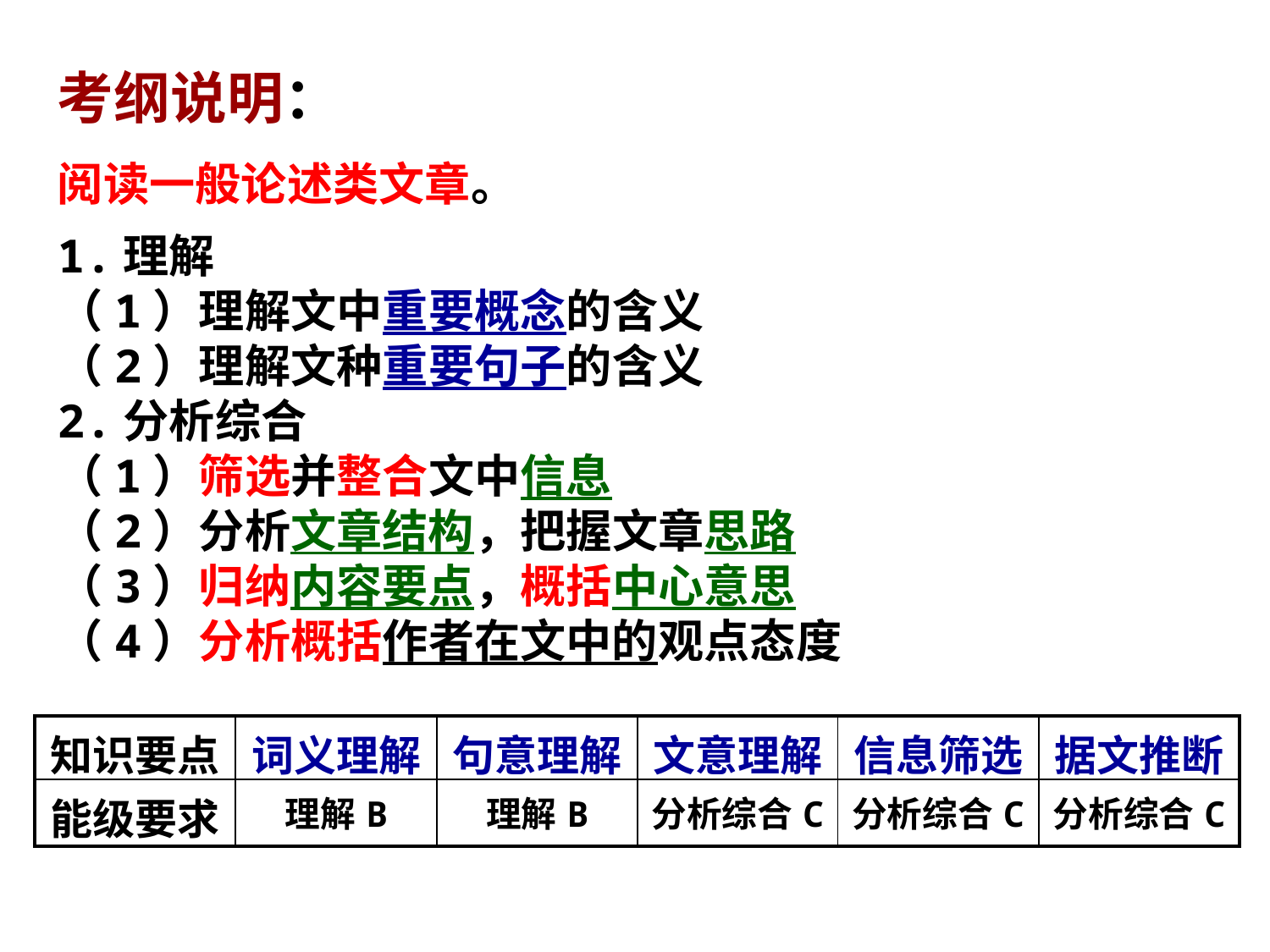

考纲说明：

阅读一般论述类文章。

1.理解
（1）理解文中重要概念的含义
（2）理解文种重要句子的含义
2.分析综合
（1）筛选并整合文中信息
（2）分析文章结构，把握文章思路
（3）归纳内容要点，概括中心意思
（4）分析概括作者在文中的观点态度
| 知识要点 | 词义理解 | 句意理解 | 文意理解 | 信息筛选 | 据文推断 |
| --- | --- | --- | --- | --- | --- |
| 能级要求 | 理解B | 理解B | 分析综合C | 分析综合C | 分析综合C |